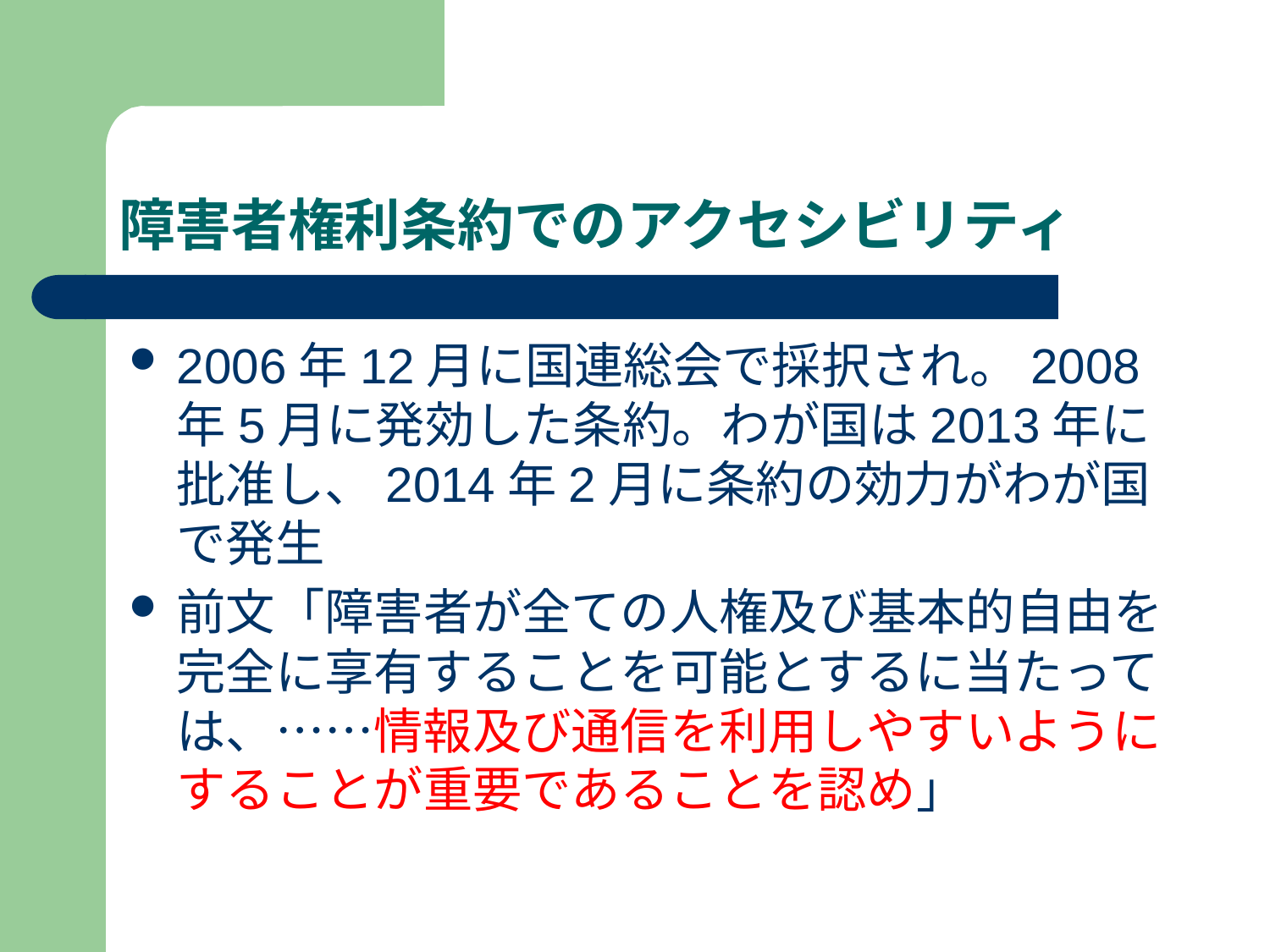

# 障害者権利条約でのアクセシビリティ
2006年12月に国連総会で採択され。2008年5月に発効した条約。わが国は2013年に批准し、2014年2月に条約の効力がわが国で発生
前文「障害者が全ての人権及び基本的自由を完全に享有することを可能とするに当たっては、……情報及び通信を利用しやすいようにすることが重要であることを認め」